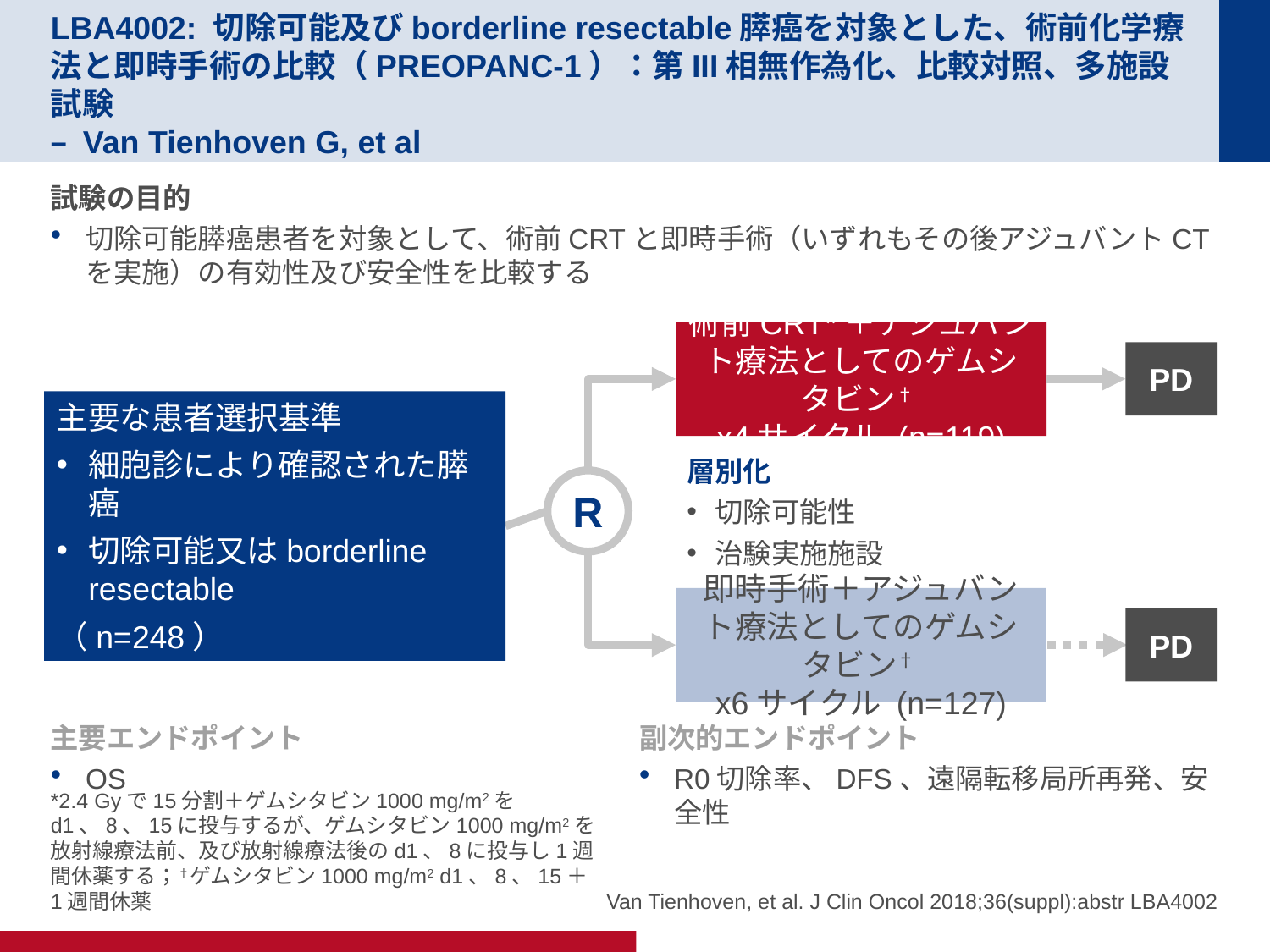

# LBA4002: 切除可能及びborderline resectable膵癌を対象とした、術前化学療法と即時手術の比較（PREOPANC-1）：第III相無作為化、比較対照、多施設試験 – Van Tienhoven G, et al
試験の目的
切除可能膵癌患者を対象として、術前CRTと即時手術（いずれもその後アジュバントCTを実施）の有効性及び安全性を比較する
術前CRT*＋アジュバント療法としてのゲムシタビン†
x4サイクル (n=119)
PD
主要な患者選択基準
細胞診により確認された膵癌
切除可能又はborderline resectable
（n=248）
層別化
切除可能性
治験実施施設
R
即時手術＋アジュバント療法としてのゲムシタビン†
x6サイクル (n=127)
PD
主要エンドポイント
OS

副次的エンドポイント
R0切除率、DFS、遠隔転移局所再発、安全性
*2.4 Gyで15分割＋ゲムシタビン1000 mg/m2をd1、8、15に投与するが、ゲムシタビン1000 mg/m2を放射線療法前、及び放射線療法後のd1、8に投与し1週間休薬する；†ゲムシタビン1000 mg/m2 d1、8、15＋1週間休薬
Van Tienhoven, et al. J Clin Oncol 2018;36(suppl):abstr LBA4002